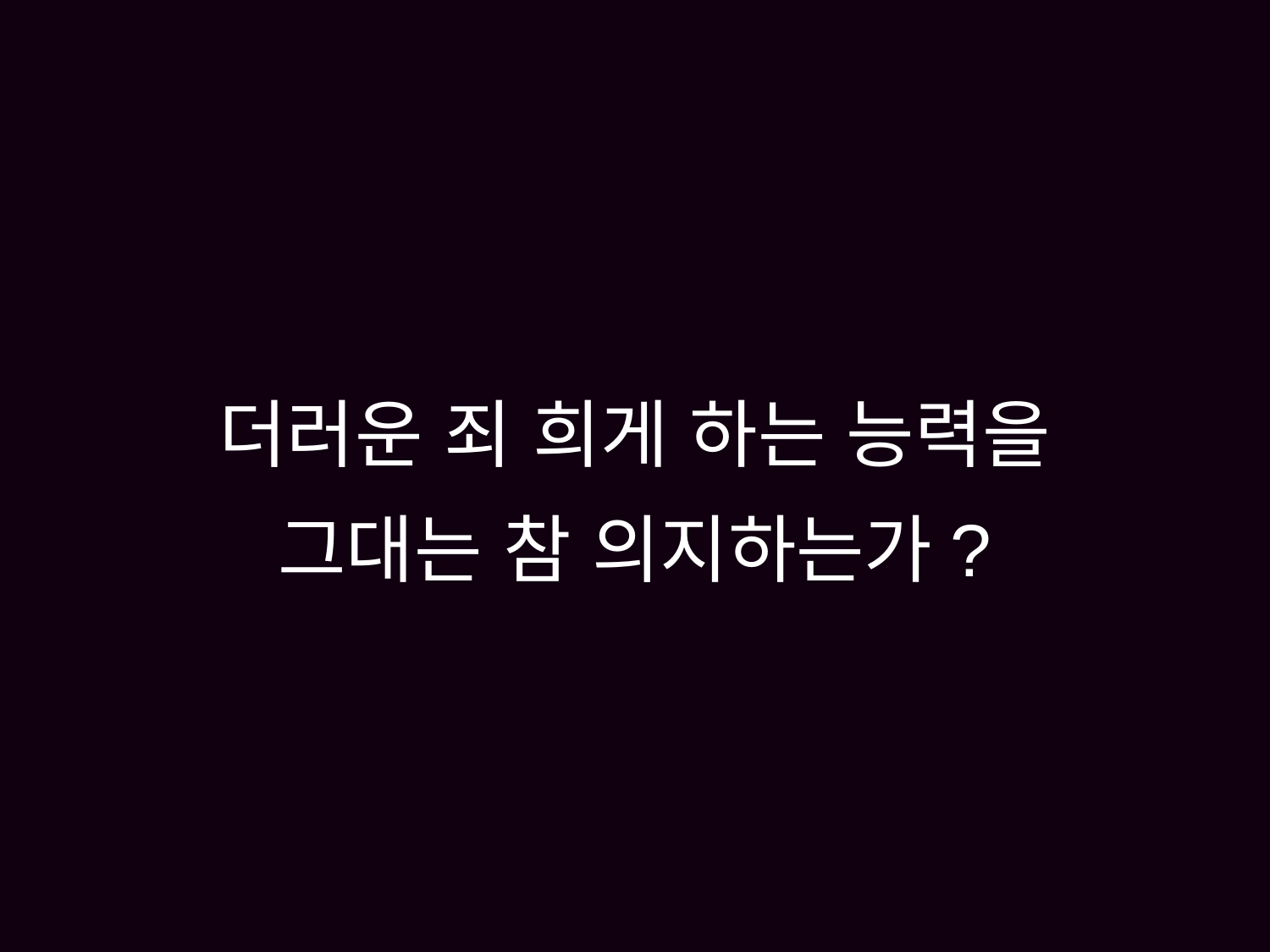

# 더러운 죄 희게 하는 능력을 그대는 참 의지하는가?